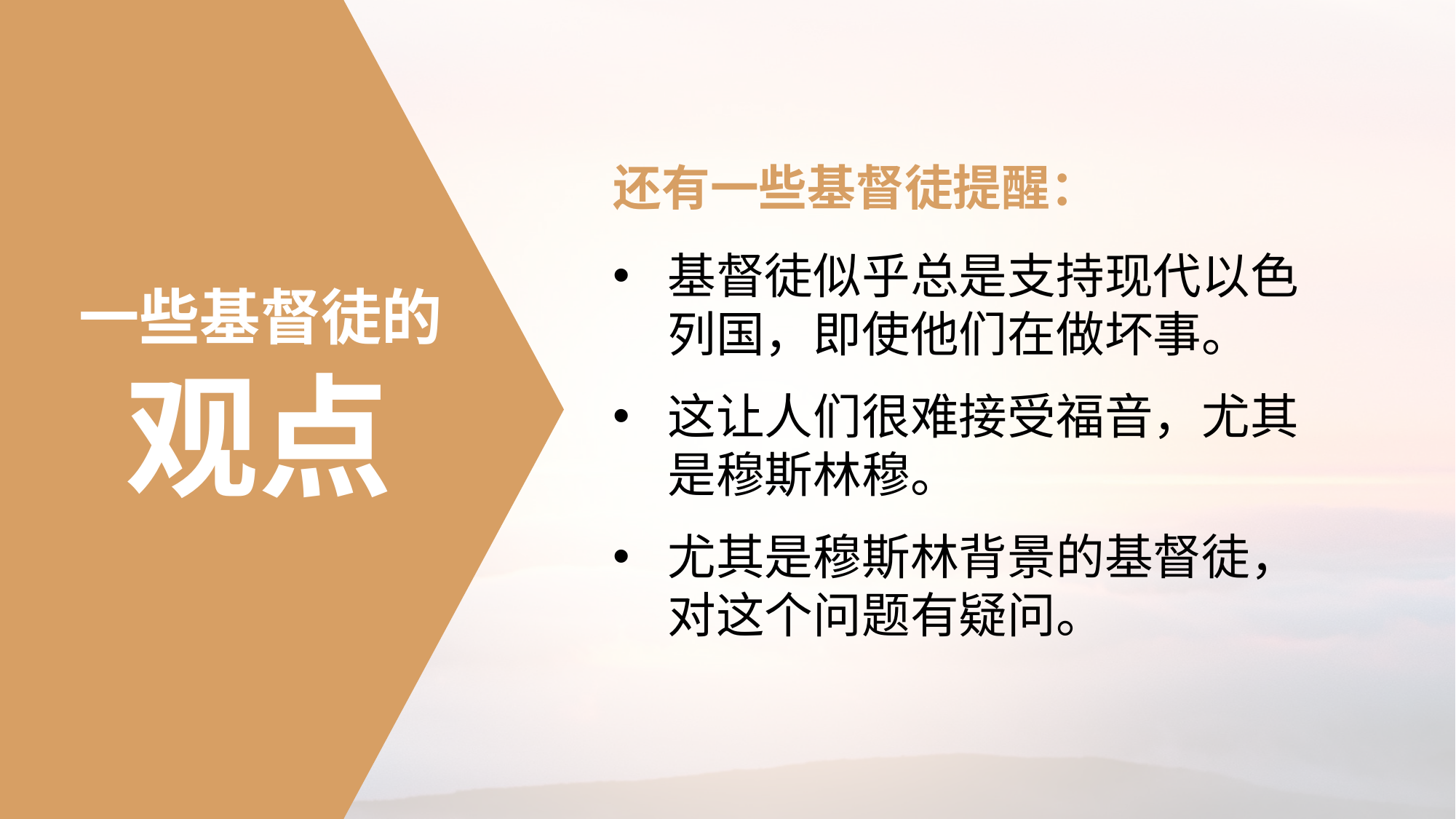

还有一些基督徒提醒：
基督徒似乎总是支持现代以色列国，即使他们在做坏事。
一些基督徒的
这让人们很难接受福音，尤其是穆斯林穆。
观点
尤其是穆斯林背景的基督徒，对这个问题有疑问。